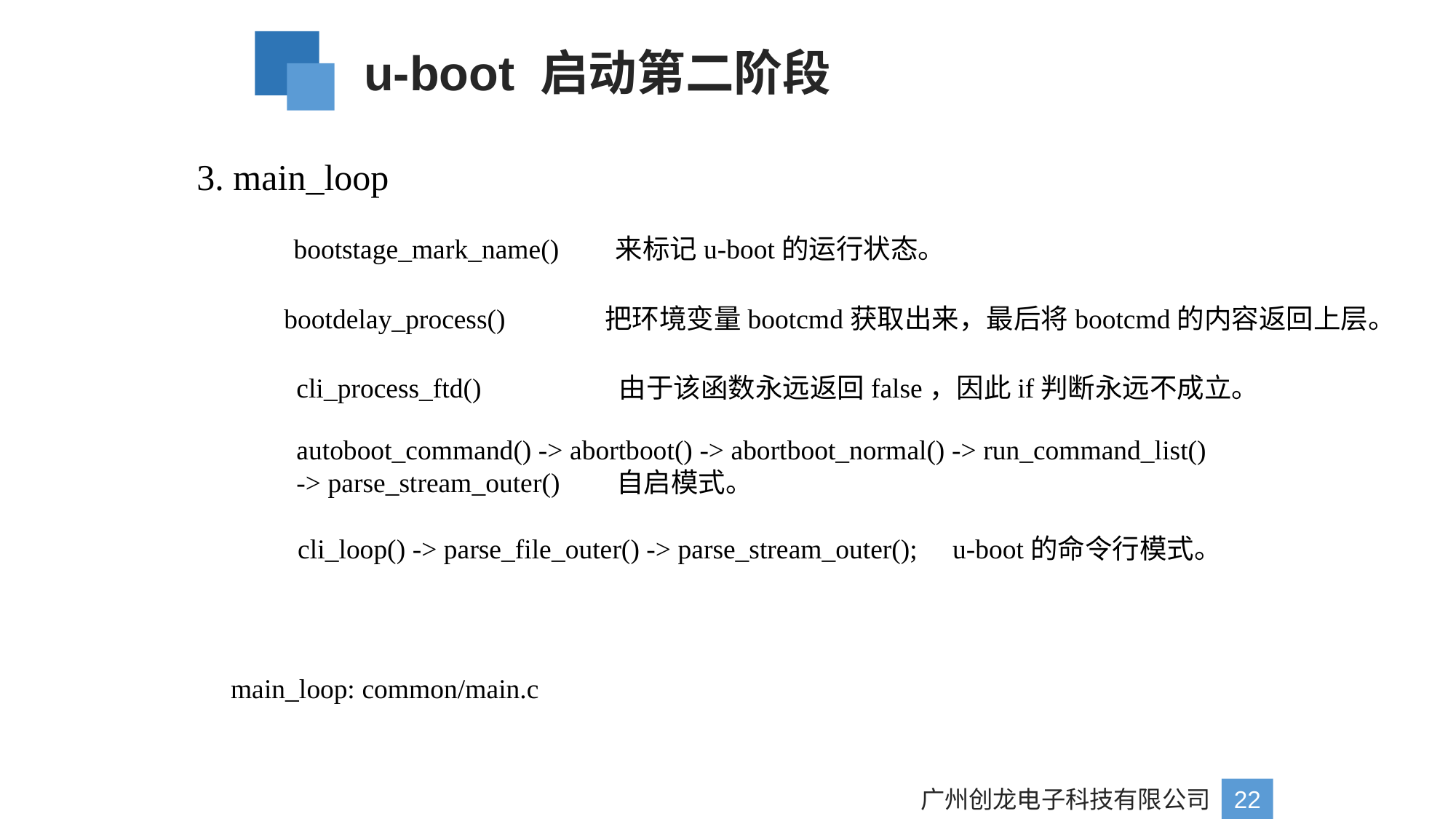

u-boot 启动第二阶段

3. main_loop
bootstage_mark_name()        来标记u-boot的运行状态。
bootdelay_process()               把环境变量bootcmd获取出来，最后将bootcmd的内容返回上层。
cli_process_ftd()                     由于该函数永远返回false，因此if判断永远不成立。
autoboot_command() -> abortboot() -> abortboot_normal() -> run_command_list() -> parse_stream_outer()        自启模式。
cli_loop() -> parse_file_outer() -> parse_stream_outer();	u-boot的命令行模式。
main_loop: common/main.c
广州创龙电子科技有限公司
22